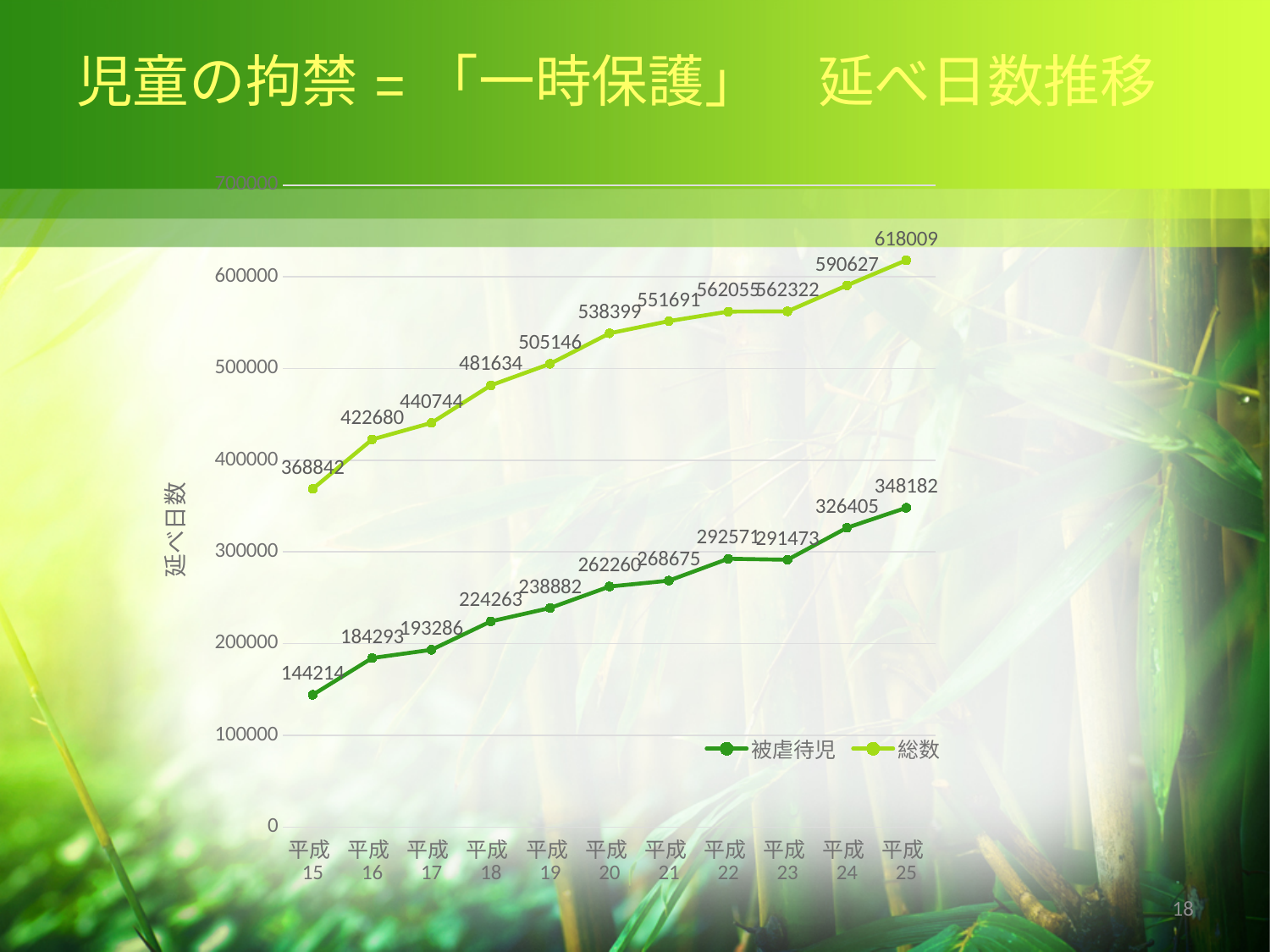

# 児童の拘禁=「一時保護」　延べ日数推移

### Chart

| Category | 被虐待児 | 総数 |
|---|---|---|
| 平成15 | 144214.0 | 368842.0 |
| 平成16 | 184293.0 | 422680.0 |
| 平成17 | 193286.0 | 440744.0 |
| 平成18 | 224263.0 | 481634.0 |
| 平成19 | 238882.0 | 505146.0 |
| 平成20 | 262260.0 | 538399.0 |
| 平成21 | 268675.0 | 551691.0 |
| 平成22 | 292571.0 | 562055.0 |
| 平成23 | 291473.0 | 562322.0 |
| 平成24 | 326405.0 | 590627.0 |
| 平成25 | 348182.0 | 618009.0 |
18